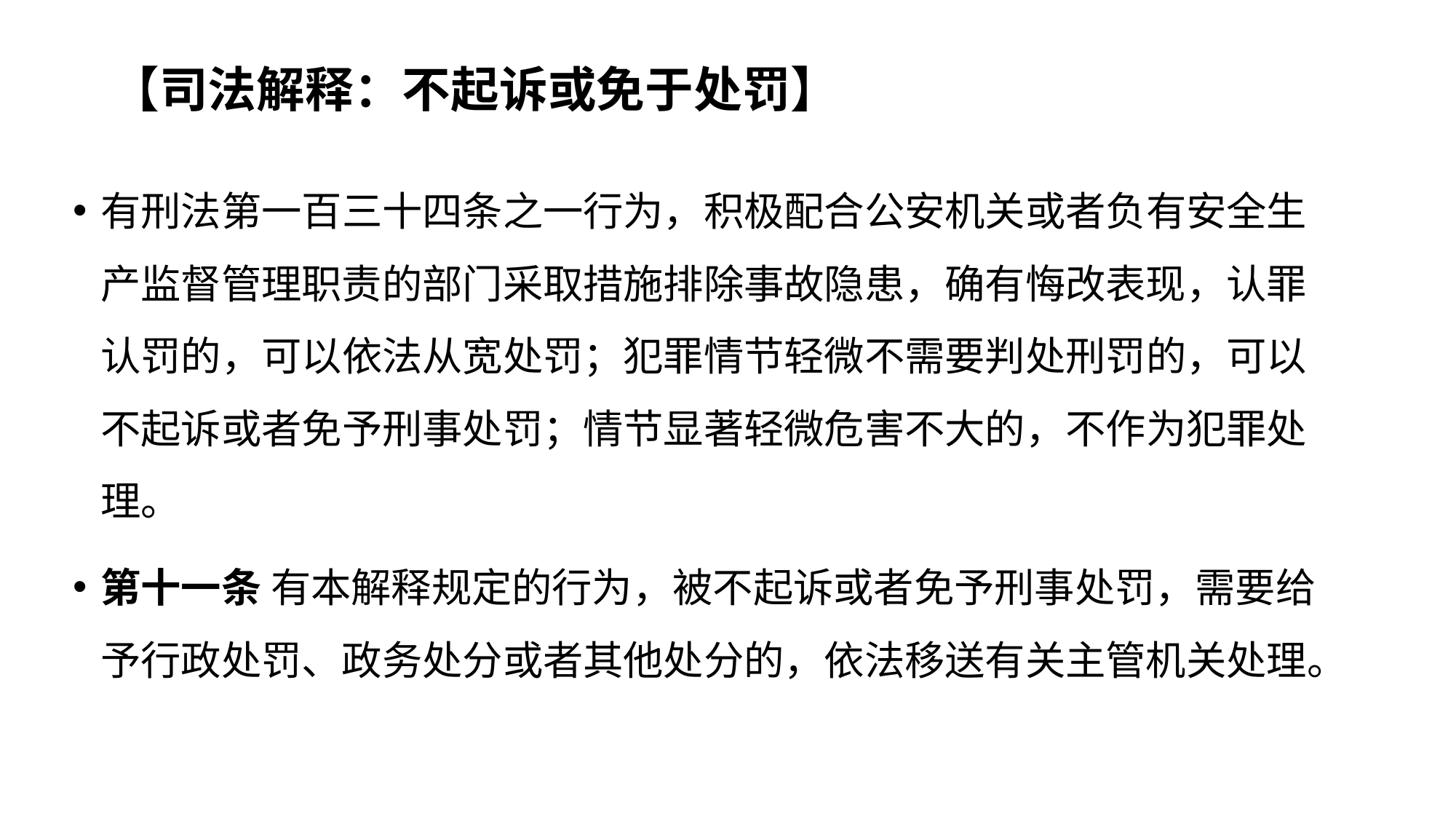

# 【司法解释：不起诉或免于处罚】
有刑法第一百三十四条之一行为，积极配合公安机关或者负有安全生产监督管理职责的部门采取措施排除事故隐患，确有悔改表现，认罪认罚的，可以依法从宽处罚；犯罪情节轻微不需要判处刑罚的，可以不起诉或者免予刑事处罚；情节显著轻微危害不大的，不作为犯罪处理。
第十一条 有本解释规定的行为，被不起诉或者免予刑事处罚，需要给予行政处罚、政务处分或者其他处分的，依法移送有关主管机关处理。